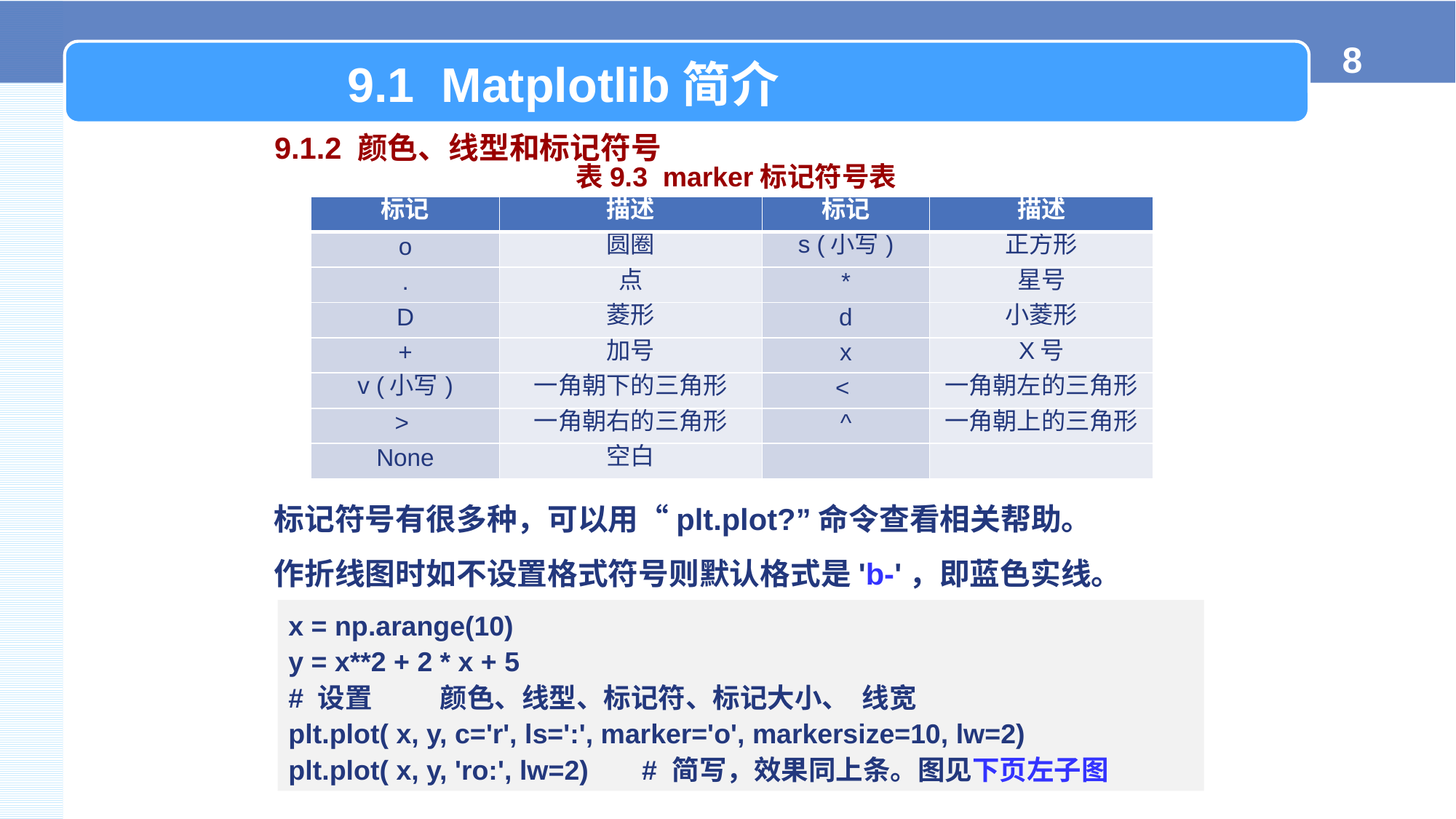

9.1  Matplotlib简介
9.1.2 颜色、线型和标记符号

表9.3  marker标记符号表
| 标记 | 描述 | 标记 | 描述 |
| --- | --- | --- | --- |
| o | 圆圈 | s (小写) | 正方形 |
| . | 点 | \* | 星号 |
| D | 菱形 | d | 小菱形 |
| + | 加号 | x | X号 |
| v (小写) | 一角朝下的三角形 | < | 一角朝左的三角形 |
| > | 一角朝右的三角形 | ^ | 一角朝上的三角形 |
| None | 空白 |  |  |
标记符号有很多种，可以用“plt.plot?”命令查看相关帮助。
作折线图时如不设置格式符号则默认格式是'b-'，即蓝色实线。
x = np.arange(10)
y = x**2 + 2 * x + 5
# 设置           颜色、线型、标记符、标记大小、  线宽
plt.plot( x, y, c='r', ls=':', marker='o', markersize=10, lw=2)
plt.plot( x, y, 'ro:', lw=2)       # 简写，效果同上条。图见下页左子图